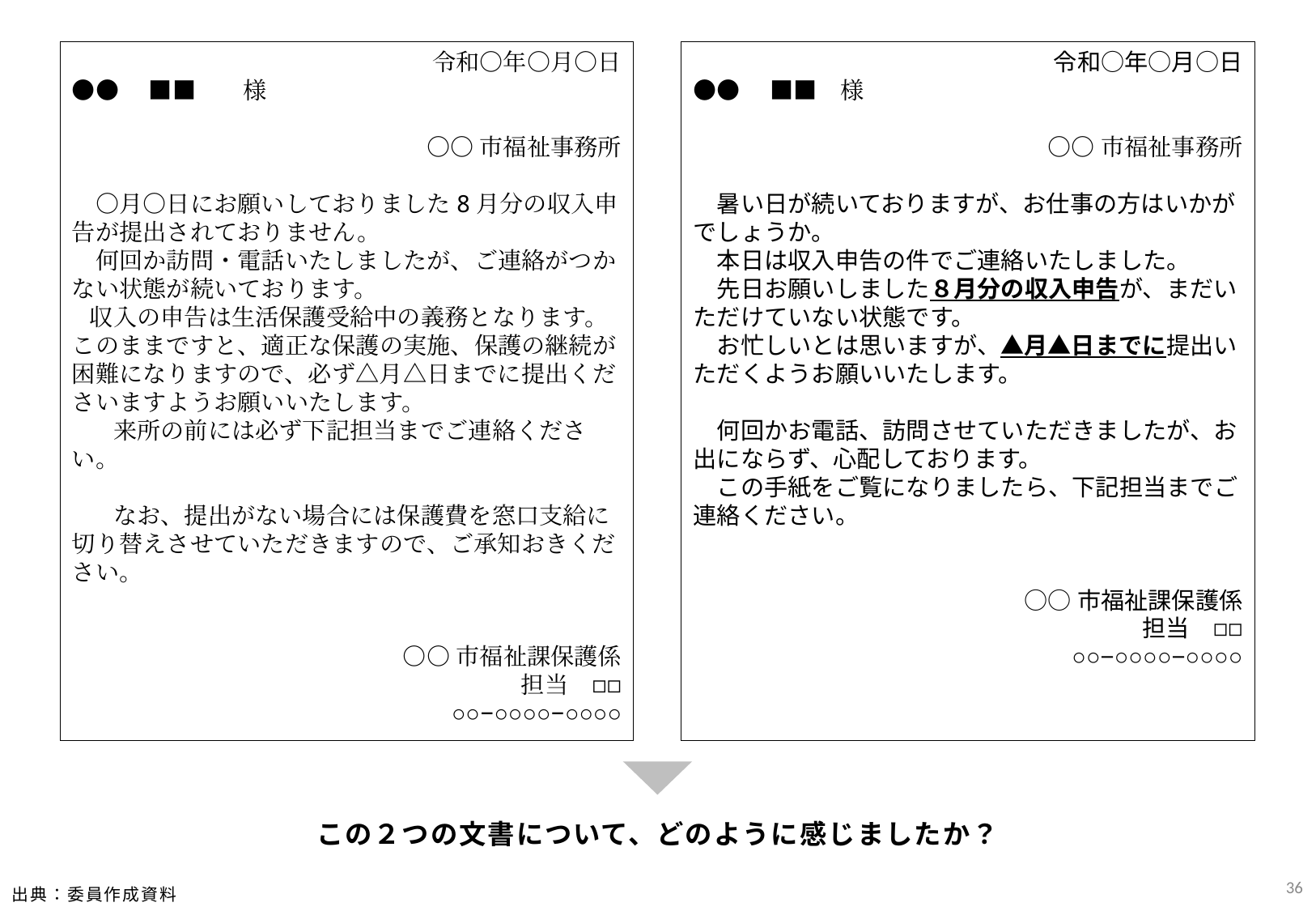

令和○年○月○日
●●　■■　　様

○○市福祉事務所

　○月○日にお願いしておりました8月分の収入申告が提出されておりません。
　何回か訪問・電話いたしましたが、ご連絡がつかない状態が続いております。
収入の申告は生活保護受給中の義務となります。このままですと、適正な保護の実施、保護の継続が困難になりますので、必ず△月△日までに提出くださいますようお願いいたします。
　来所の前には必ず下記担当までご連絡ください。

　なお、提出がない場合には保護費を窓口支給に切り替えさせていただきますので、ご承知おきください。

○○市福祉課保護係
担当　◻︎◻︎
○○−○○○○−○○○○
令和○年○月○日
●●　■■　様

○○市福祉事務所

　暑い日が続いておりますが、お仕事の方はいかがでしょうか。
　本日は収入申告の件でご連絡いたしました。
　先日お願いしました８月分の収入申告が、まだいただけていない状態です。
　お忙しいとは思いますが、▲月▲日までに提出いただくようお願いいたします。

　何回かお電話、訪問させていただきましたが、お出にならず、心配しております。
　この手紙をご覧になりましたら、下記担当までご連絡ください。

○○市福祉課保護係
担当　◻︎◻︎
○○−○○○○−○○○○

この２つの文書について、どのように感じましたか？
36
出典：委員作成資料